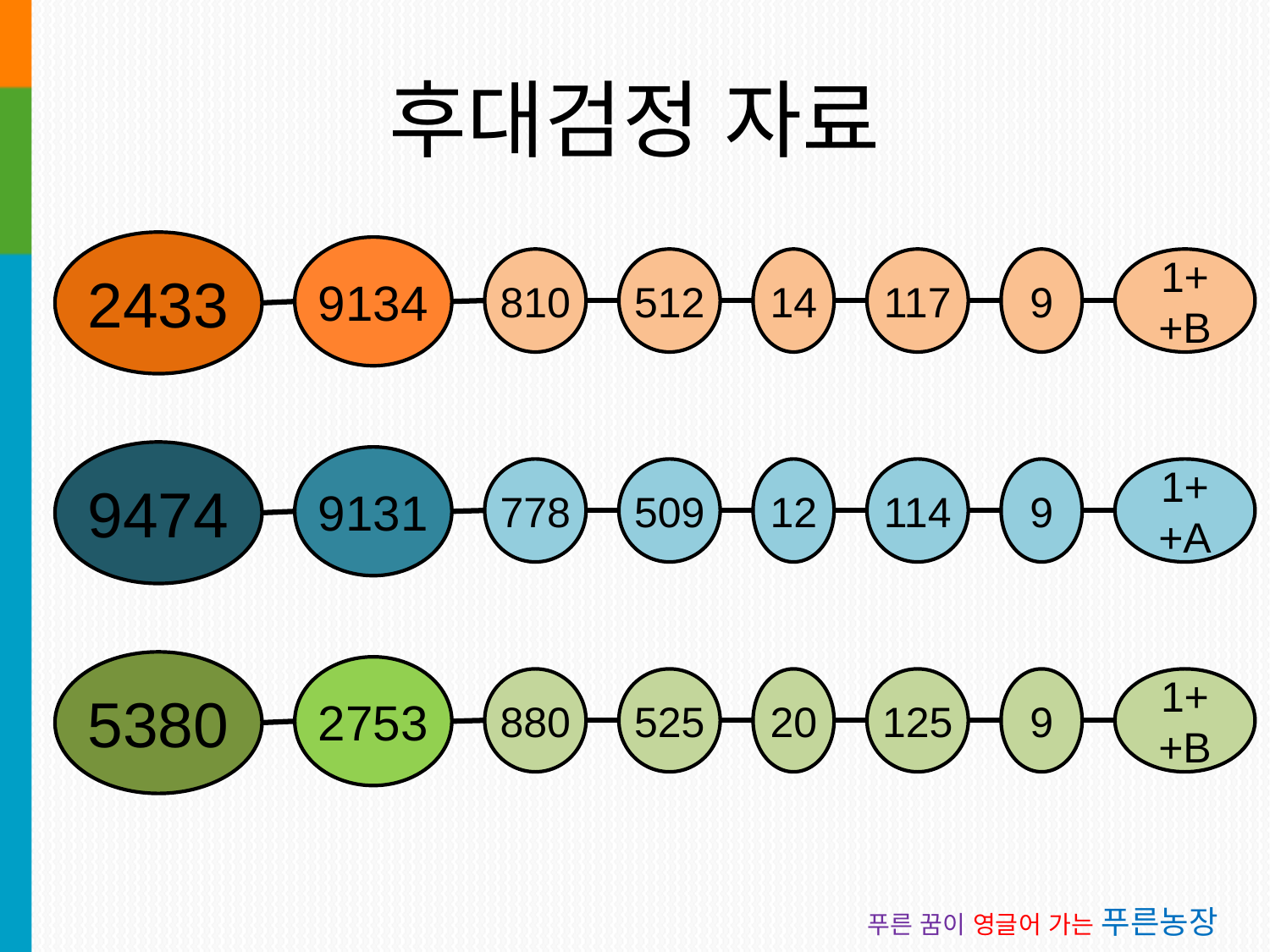

# 후대검정 자료
2433
9134
810
512
14
117
9
1++B
9474
9131
778
509
12
114
9
1++A
5380
2753
880
525
20
125
9
1++B
푸른 꿈이 영글어 가는 푸른농장